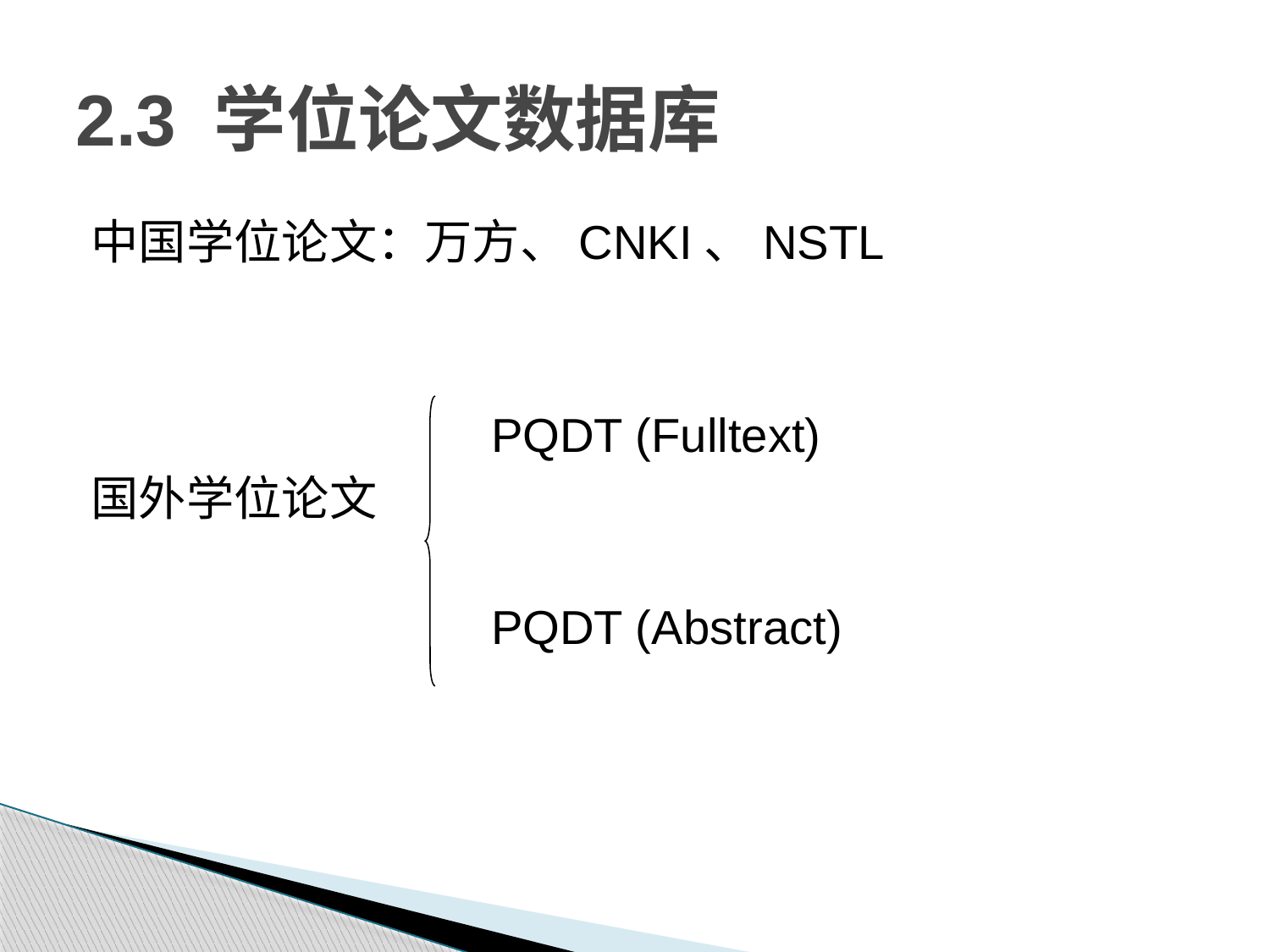

# 2.3 学位论文数据库
中国学位论文：万方、CNKI、NSTL

                              PQDT (Fulltext)
国外学位论文

                              PQDT (Abstract)